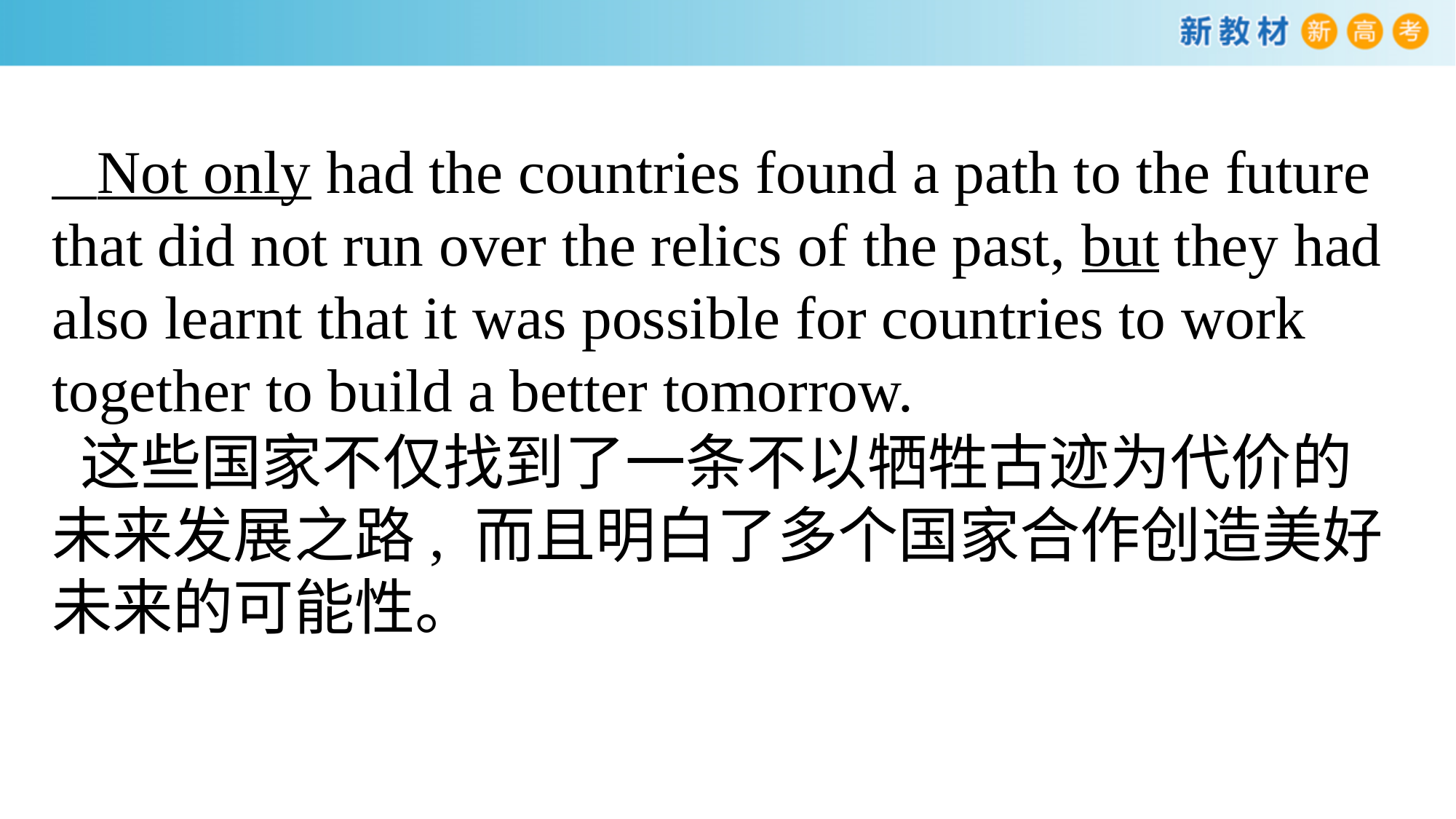

Not only had the countries found a path to the future that did not run over the relics of the past, but they had also learnt that it was possible for countries to work together to build a better tomorrow.
 这些国家不仅找到了一条不以牺牲古迹为代价的未来发展之路, 而且明白了多个国家合作创造美好未来的可能性。